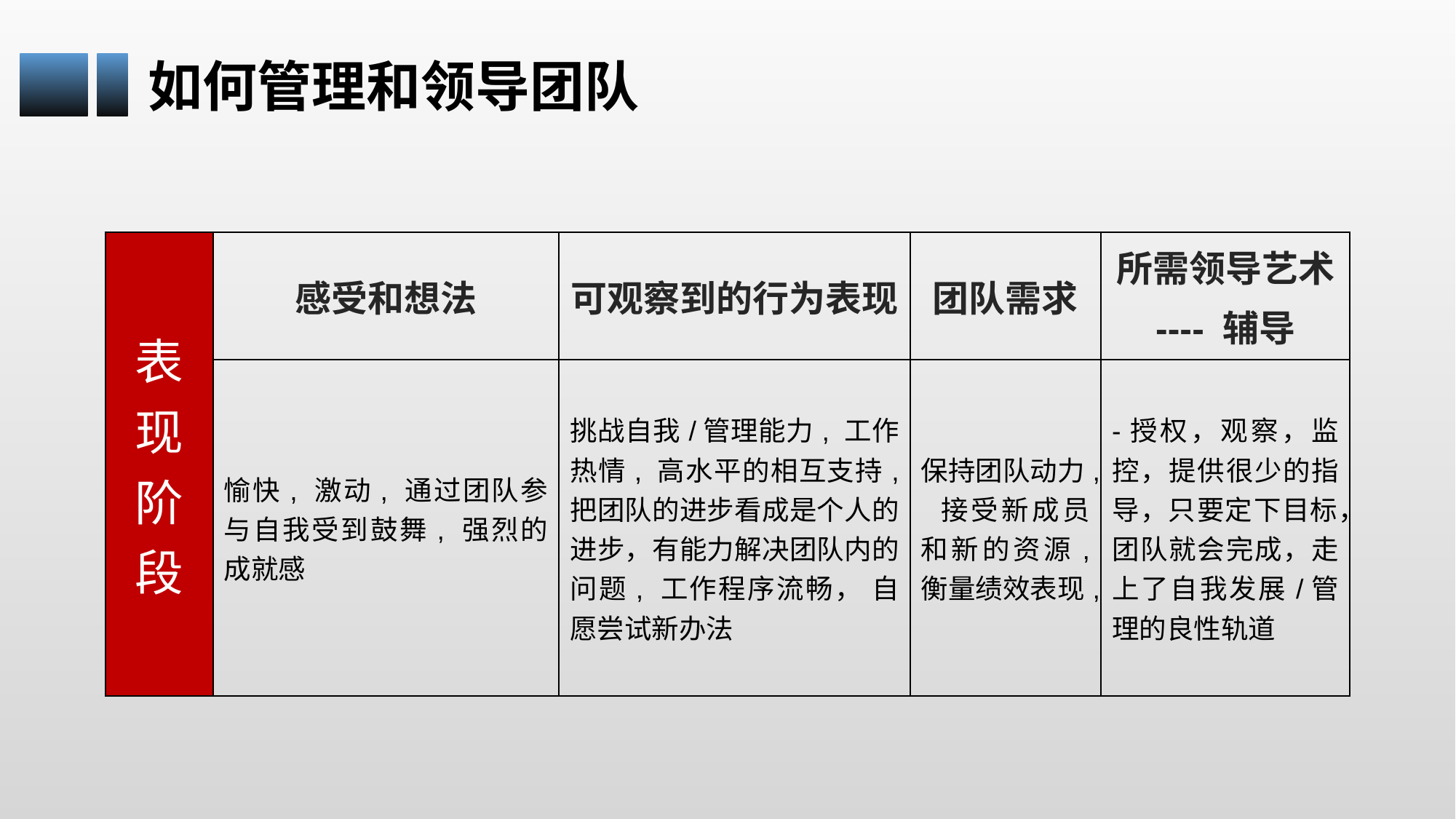

如何管理和领导团队

| 表现阶段 | 感受和想法 | 可观察到的行为表现 | 团队需求 | 所需领导艺术 ---- 辅导 |
| --- | --- | --- | --- | --- |
|  | 愉快, 激动, 通过团队参与自我受到鼓舞, 强烈的成就感 | 挑战自我/管理能力, 工作热情, 高水平的相互支持, 把团队的进步看成是个人的进步，有能力解决团队内的问题, 工作程序流畅， 自愿尝试新办法 | 保持团队动力, 接受新成员和新的资源, 衡量绩效表现, | -授权，观察，监控，提供很少的指导，只要定下目标，团队就会完成，走上了自我发展/管理的良性轨道 |